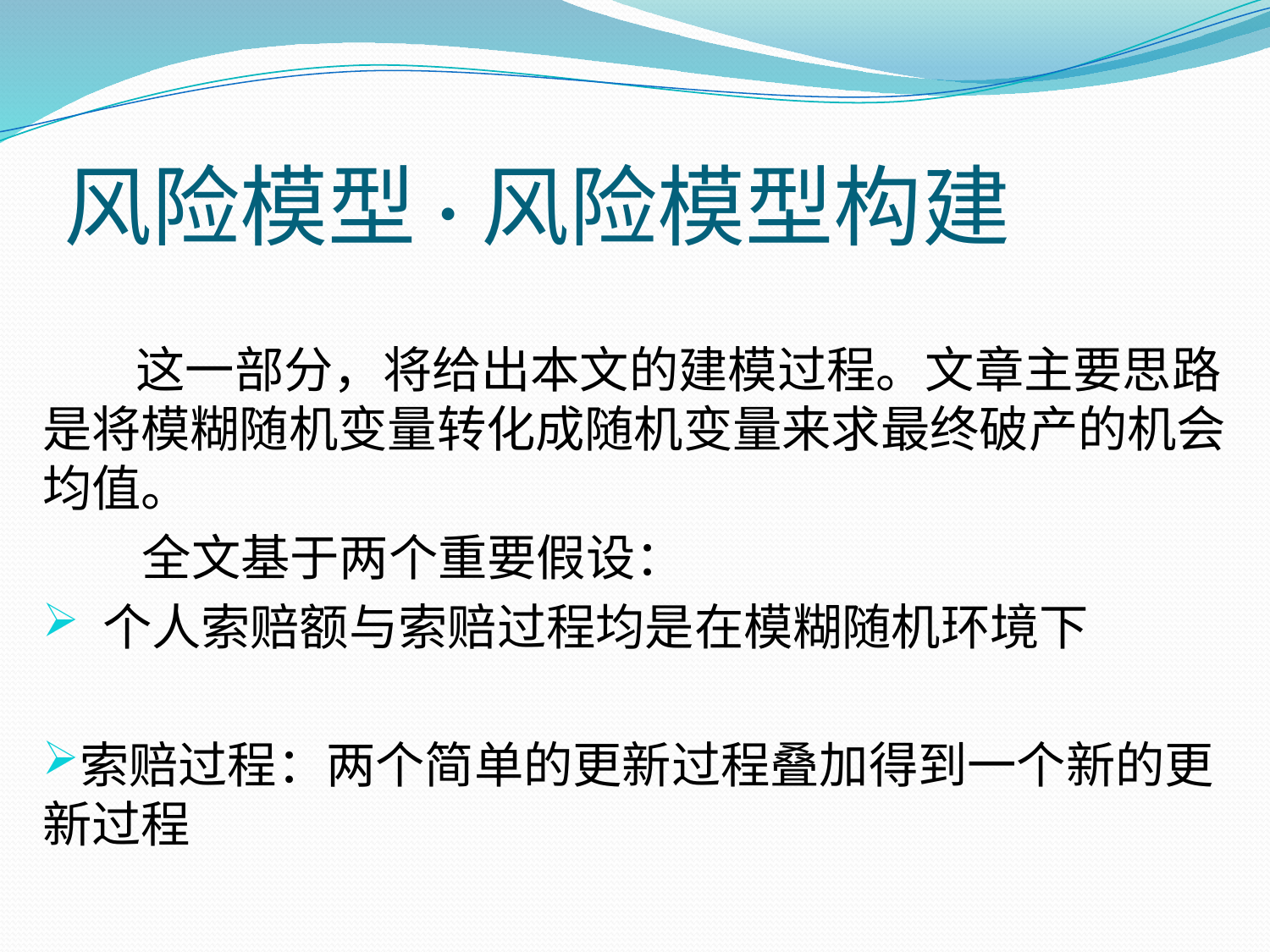

# 风险模型·风险模型构建

        这一部分，将给出本文的建模过程。文章主要思路是将模糊随机变量转化成随机变量来求最终破产的机会均值。
        全文基于两个重要假设：
 个人索赔额与索赔过程均是在模糊随机环境下

索赔过程：两个简单的更新过程叠加得到一个新的更新过程